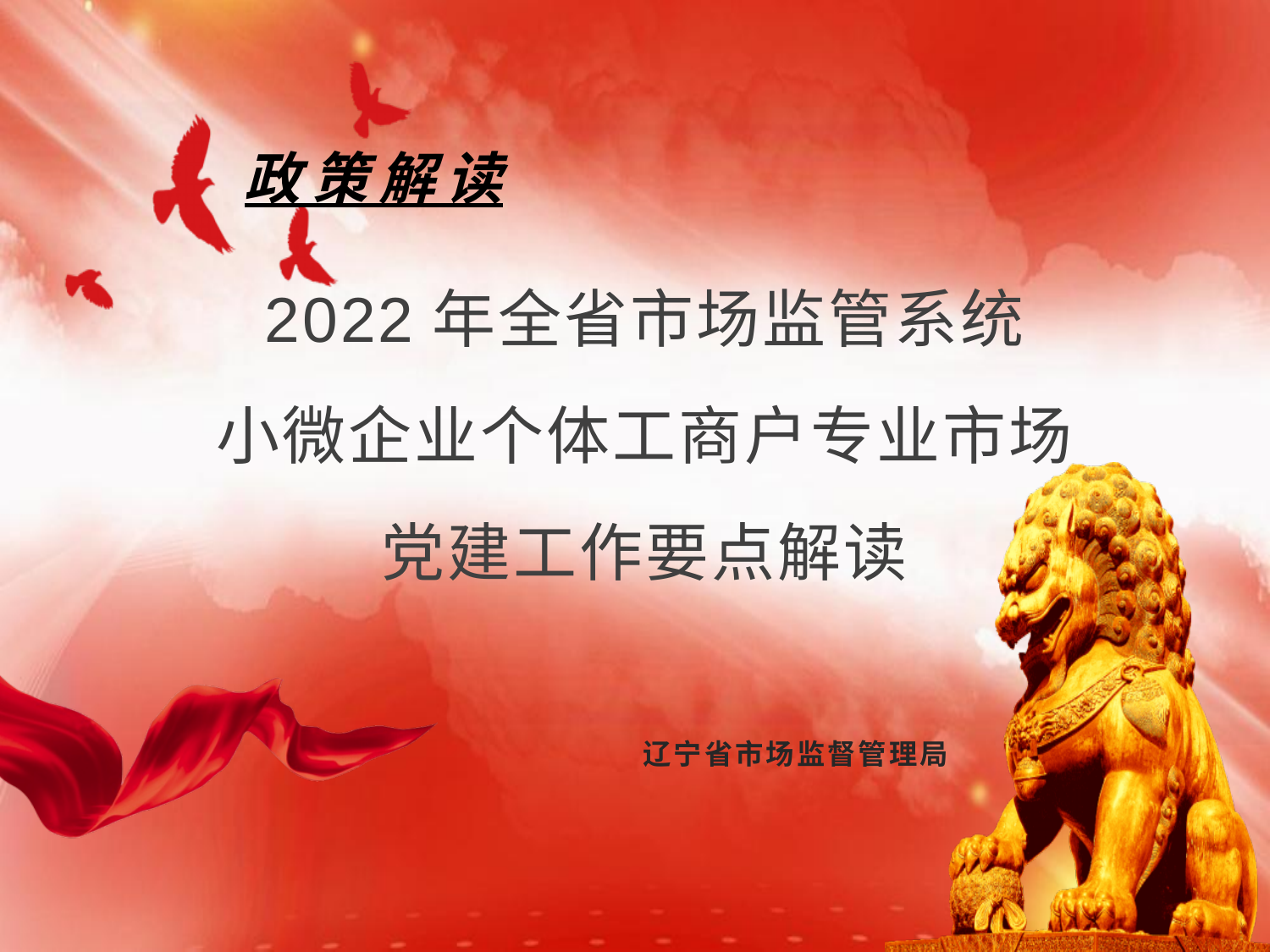

# 政策解读
2022年全省市场监管系统
小微企业个体工商户专业市场
党建工作要点解读

                          辽宁省市场监督管理局